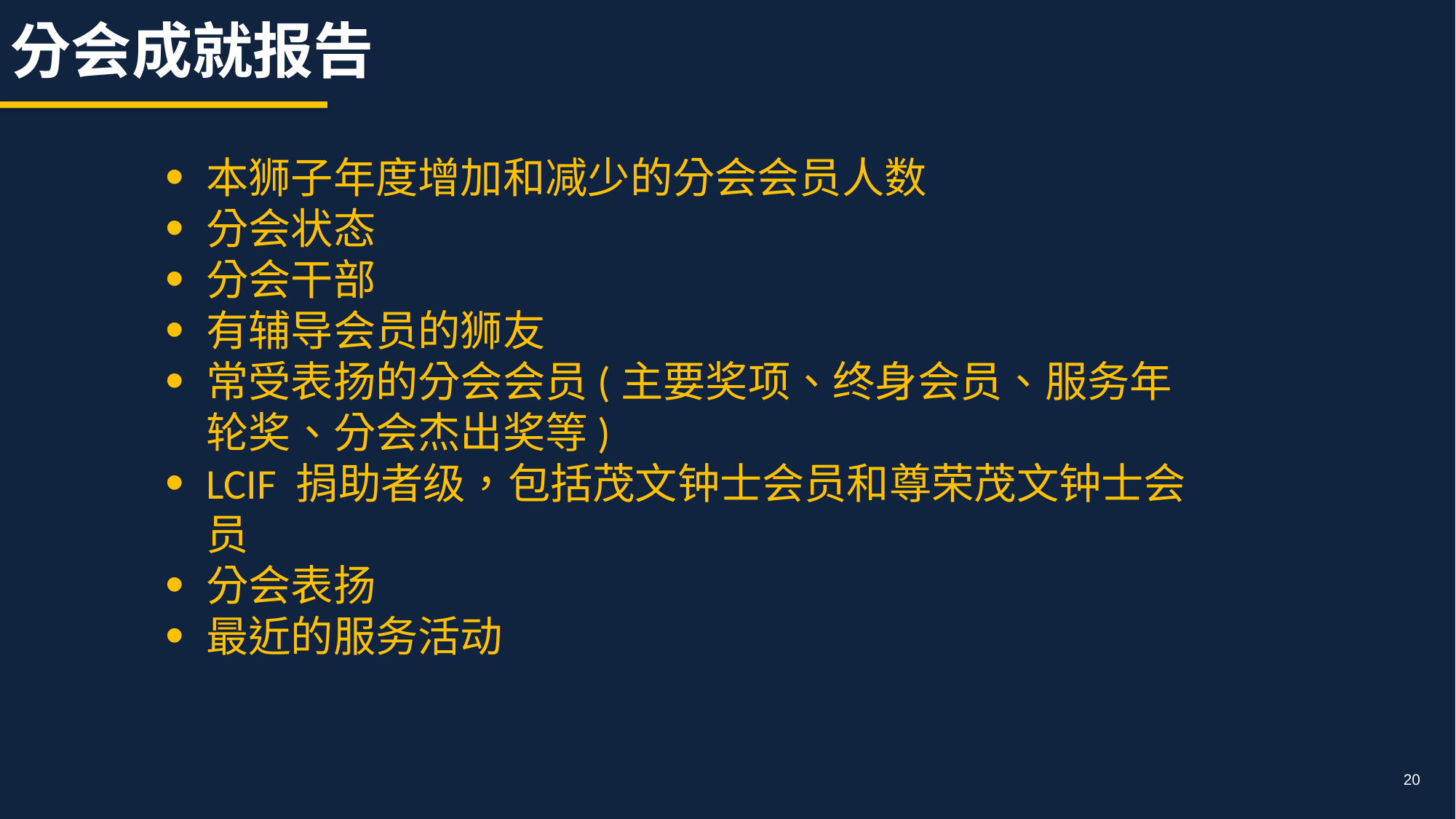

分会成就报告

本狮子年度增加和减少的分会会员人数
分会状态
分会干部
有辅导会员的狮友
常受表扬的分会会员(主要奖项、终身会员、服务年轮奖、分会杰出奖等)
LCIF 捐助者级，包括茂文钟士会员和尊荣茂文钟士会员
分会表扬
最近的服务活动